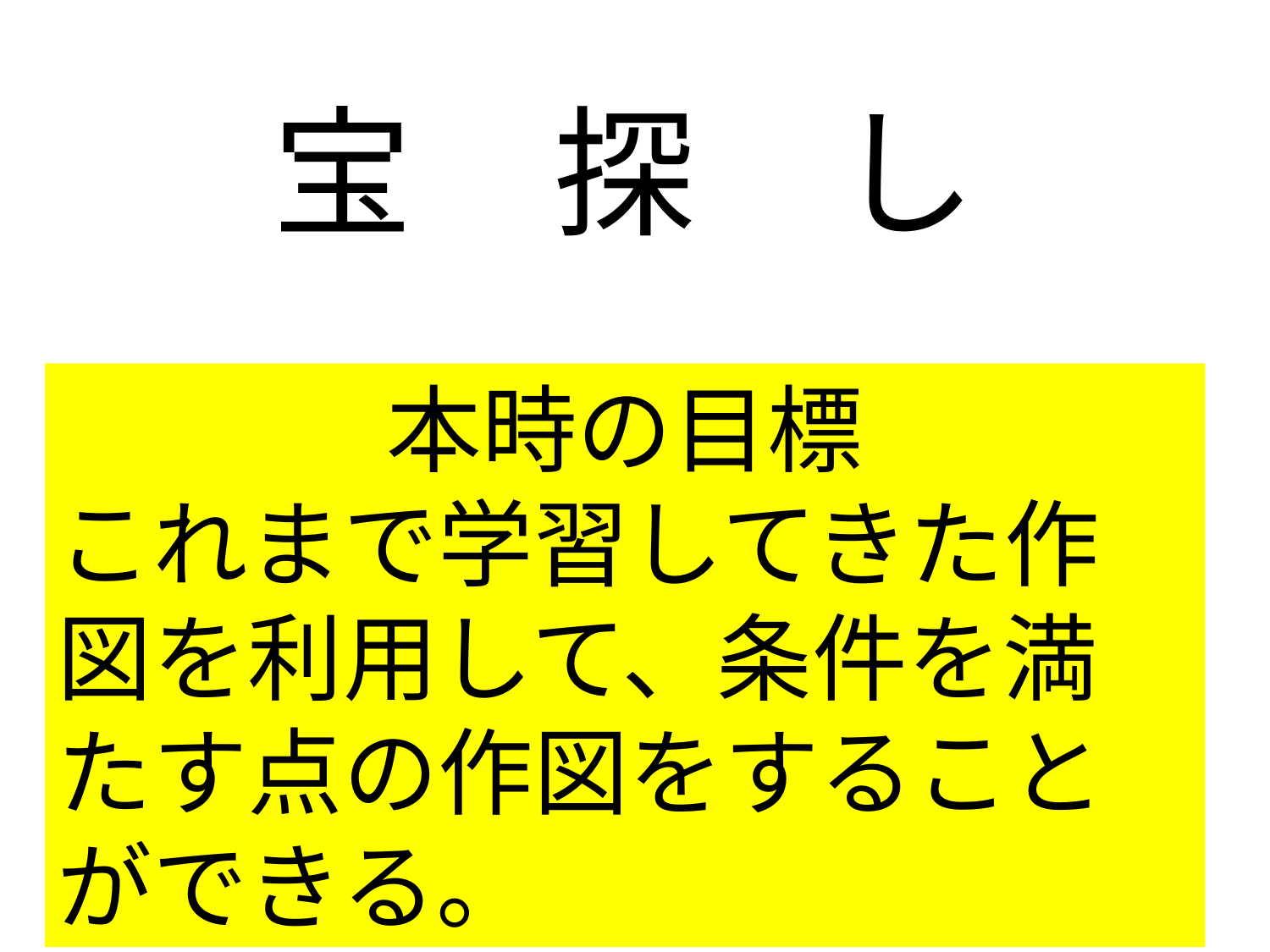

# 宝　探　し
本時の目標
これまで学習してきた作図を利用して、条件を満たす点の作図をすることができる。